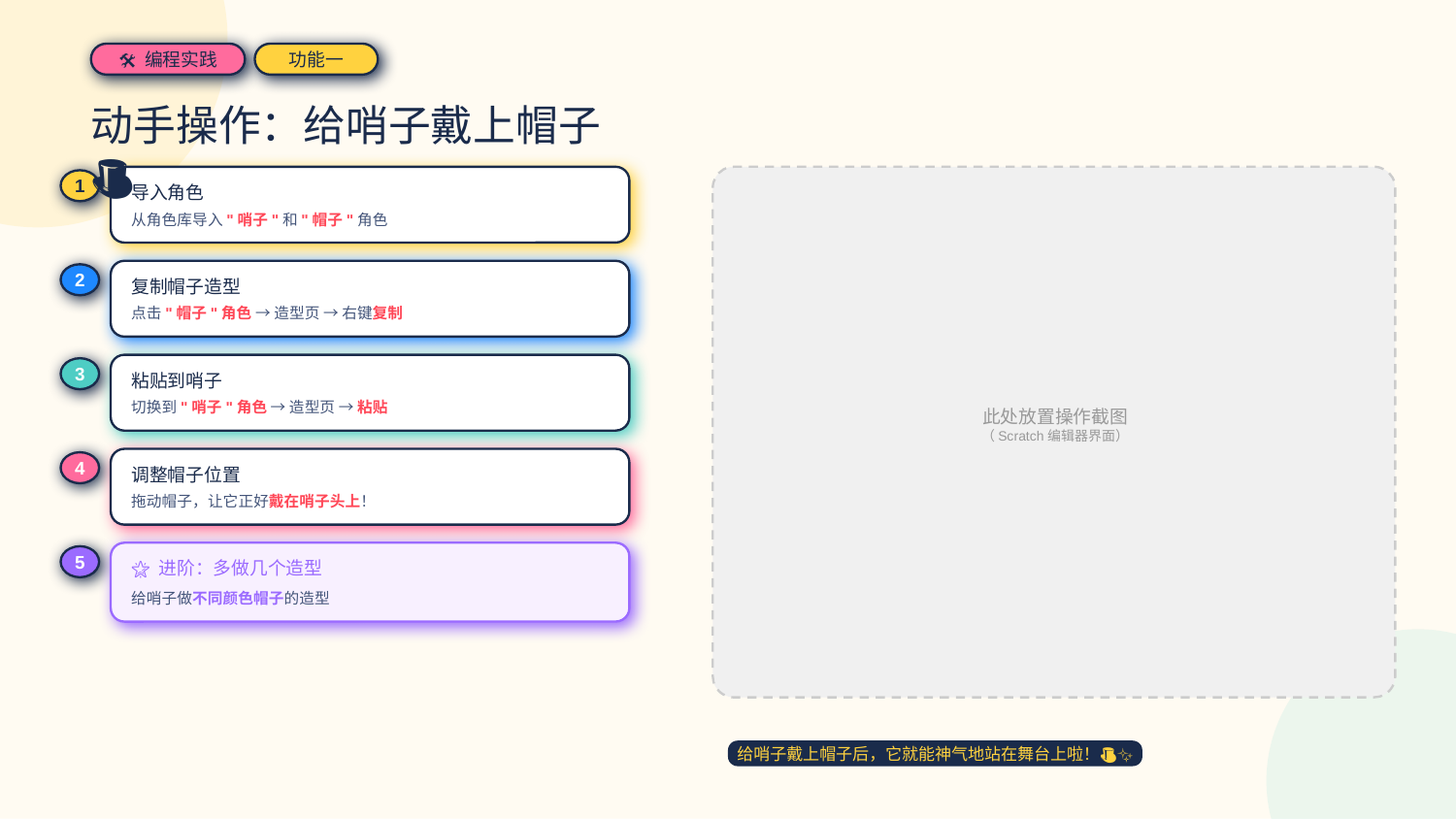

🛠 编程实践
功能一
动手操作：给哨子戴上帽子 🎩
1

导入角色
从角色库导入"哨子"和"帽子"角色
2

复制帽子造型
点击"帽子"角色 → 造型页 → 右键复制
3

粘贴到哨子
切换到"哨子"角色 → 造型页 → 粘贴
此处放置操作截图
（Scratch编辑器界面）
4

调整帽子位置
拖动帽子，让它正好戴在哨子头上！
5

🌟 进阶：多做几个造型
给哨子做不同颜色帽子的造型

给哨子戴上帽子后，它就能神气地站在舞台上啦！🎩✨